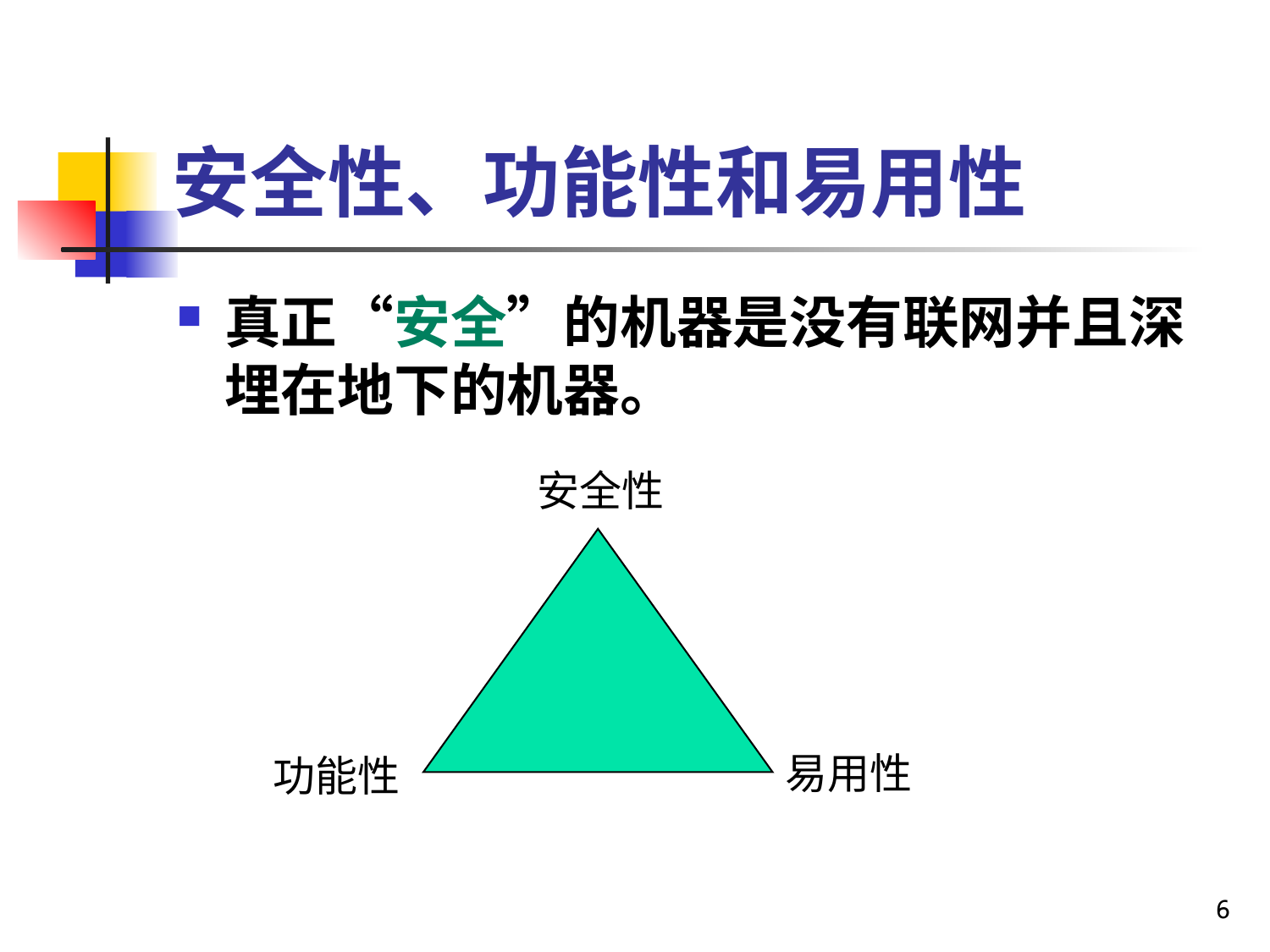

# 安全性、功能性和易用性
真正“安全”的机器是没有联网并且深埋在地下的机器。

安全性

易用性
功能性
6